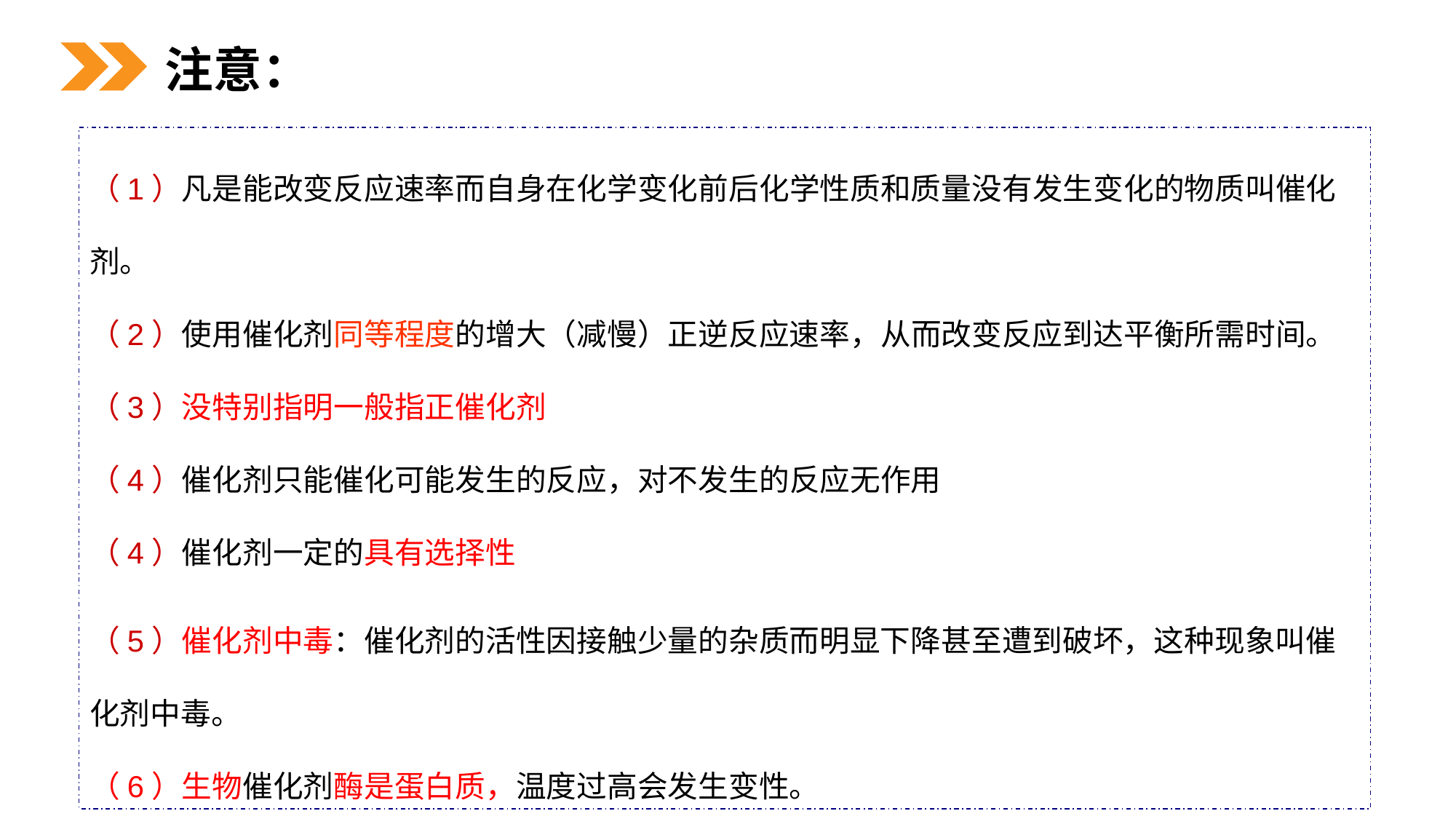

注意：
（1）凡是能改变反应速率而自身在化学变化前后化学性质和质量没有发生变化的物质叫催化剂。
（2）使用催化剂同等程度的增大（减慢）正逆反应速率，从而改变反应到达平衡所需时间。
（3）没特别指明一般指正催化剂
（4）催化剂只能催化可能发生的反应，对不发生的反应无作用
（4）催化剂一定的具有选择性
（5）催化剂中毒：催化剂的活性因接触少量的杂质而明显下降甚至遭到破坏，这种现象叫催化剂中毒。
（6）生物催化剂酶是蛋白质，温度过高会发生变性。